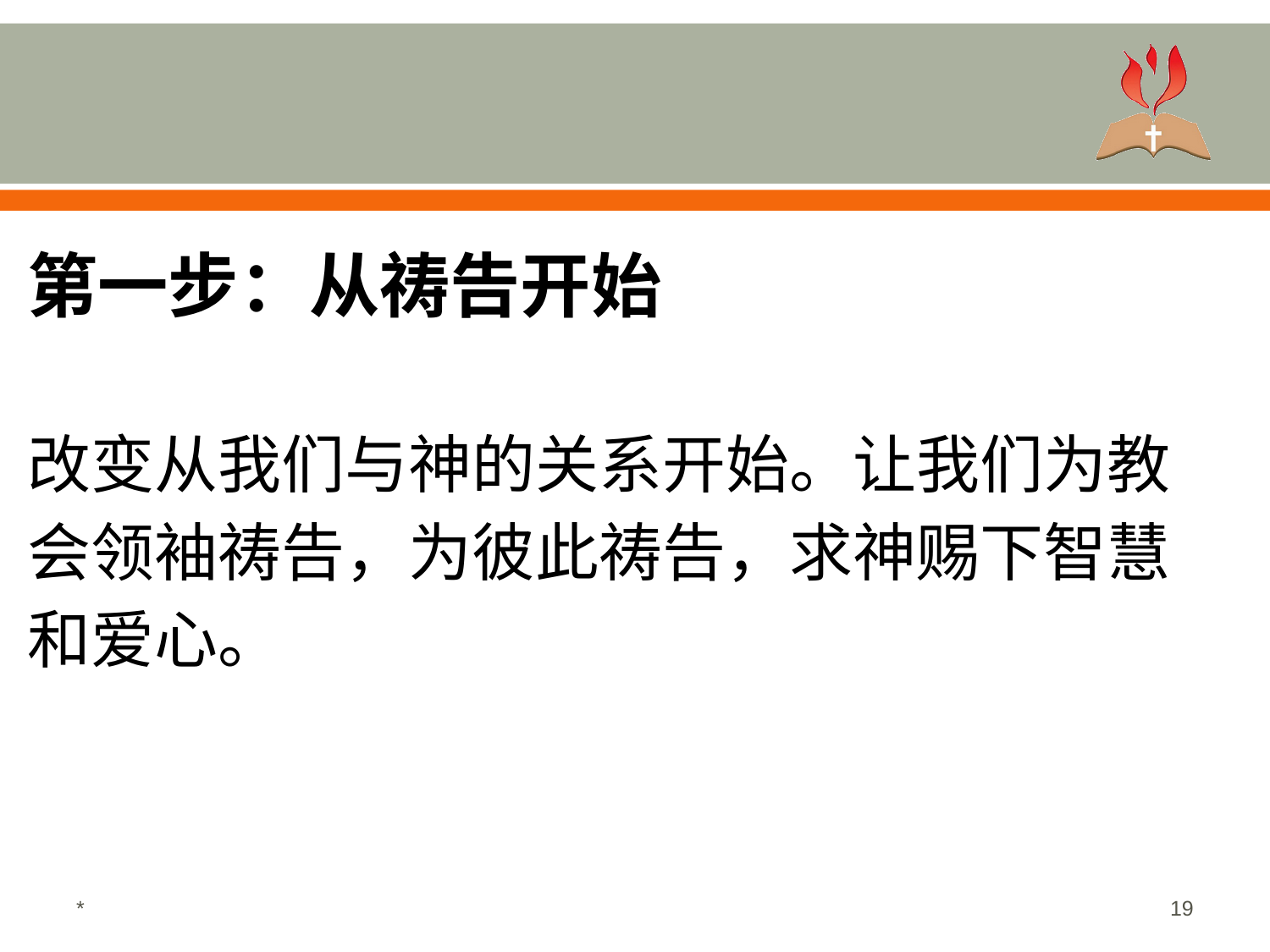

#
第一步：从祷告开始

改变从我们与神的关系开始。让我们为教会领袖祷告，为彼此祷告，求神赐下智慧和爱心。

*
19